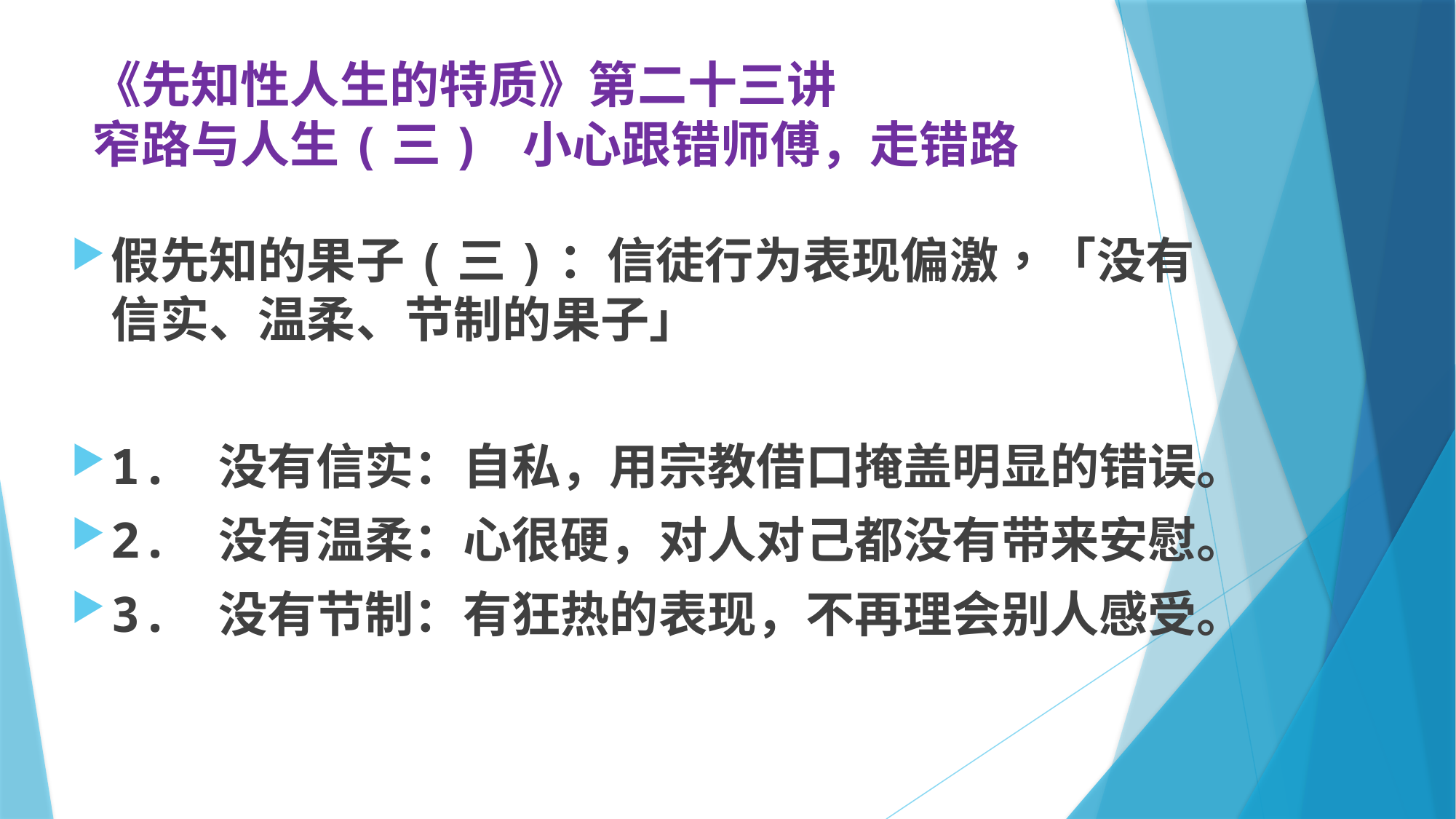

# 《先知性人生的特质》第二十三讲 窄路与人生(三) 小心跟错师傅，走错路
假先知的果子(三)：信徒行为表现偏激，「没有信实、温柔、节制的果子」

1.	没有信实：自私，用宗教借口掩盖明显的错误。
2.	没有温柔：心很硬，对人对己都没有带来安慰。
3.	没有节制：有狂热的表现，不再理会别人感受。